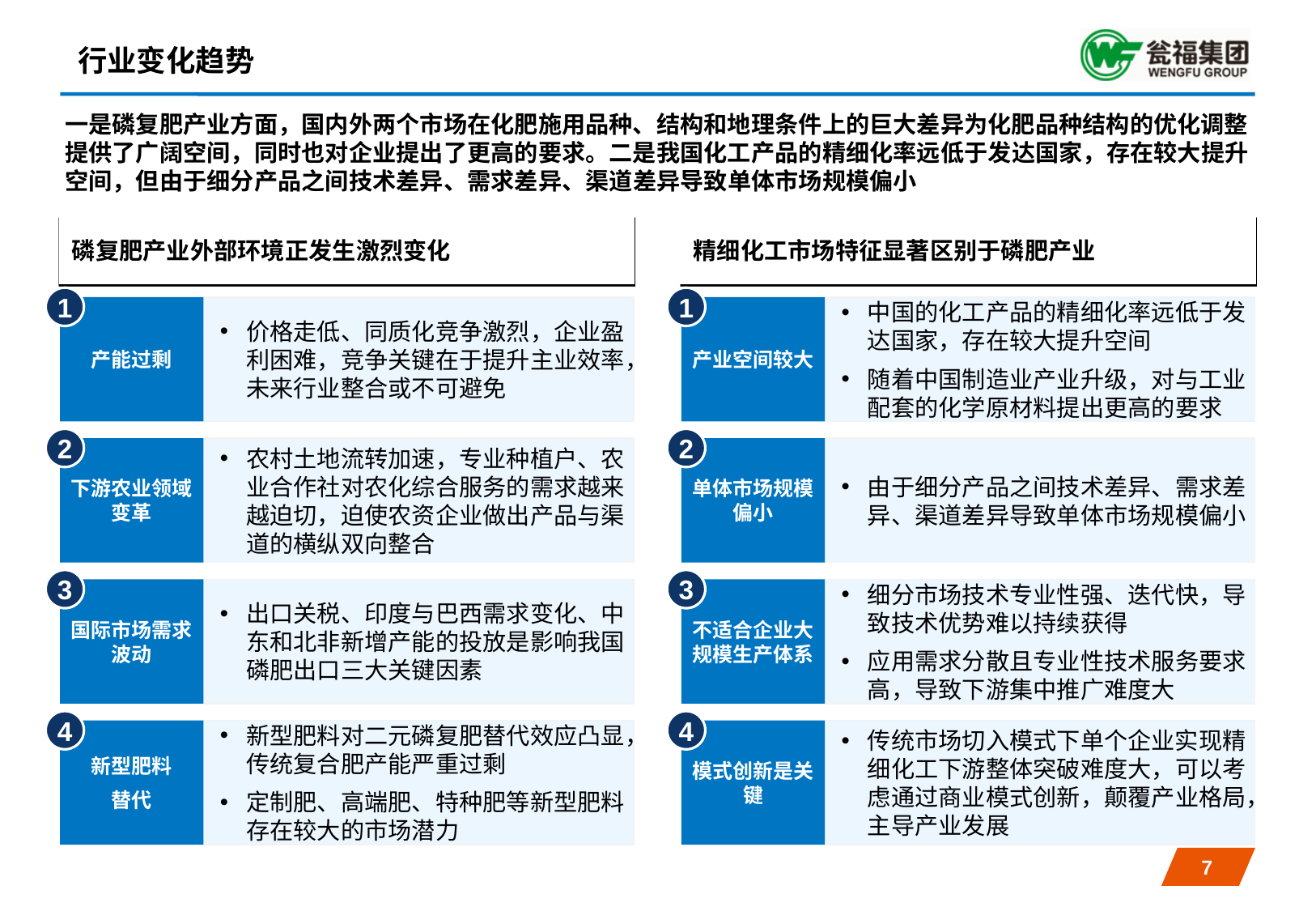

行业变化趋势
# 一是磷复肥产业方面，国内外两个市场在化肥施用品种、结构和地理条件上的巨大差异为化肥品种结构的优化调整提供了广阔空间，同时也对企业提出了更高的要求。二是我国化工产品的精细化率远低于发达国家，存在较大提升空间，但由于细分产品之间技术差异、需求差异、渠道差异导致单体市场规模偏小
磷复肥产业外部环境正发生激烈变化
精细化工市场特征显著区别于磷肥产业
1
1
价格走低、同质化竞争激烈，企业盈利困难，竞争关键在于提升主业效率，未来行业整合或不可避免
中国的化工产品的精细化率远低于发达国家，存在较大提升空间
随着中国制造业产业升级，对与工业配套的化学原材料提出更高的要求
产能过剩
产业空间较大
2
2
农村土地流转加速，专业种植户、农业合作社对农化综合服务的需求越来越迫切，迫使农资企业做出产品与渠道的横纵双向整合
由于细分产品之间技术差异、需求差异、渠道差异导致单体市场规模偏小
下游农业领域变革
单体市场规模偏小
3
3
出口关税、印度与巴西需求变化、中东和北非新增产能的投放是影响我国磷肥出口三大关键因素
细分市场技术专业性强、迭代快，导致技术优势难以持续获得
应用需求分散且专业性技术服务要求高，导致下游集中推广难度大
国际市场需求波动
不适合企业大规模生产体系
4
4
新型肥料对二元磷复肥替代效应凸显，传统复合肥产能严重过剩
定制肥、高端肥、特种肥等新型肥料存在较大的市场潜力
传统市场切入模式下单个企业实现精细化工下游整体突破难度大，可以考虑通过商业模式创新，颠覆产业格局，主导产业发展
新型肥料
替代
模式创新是关键